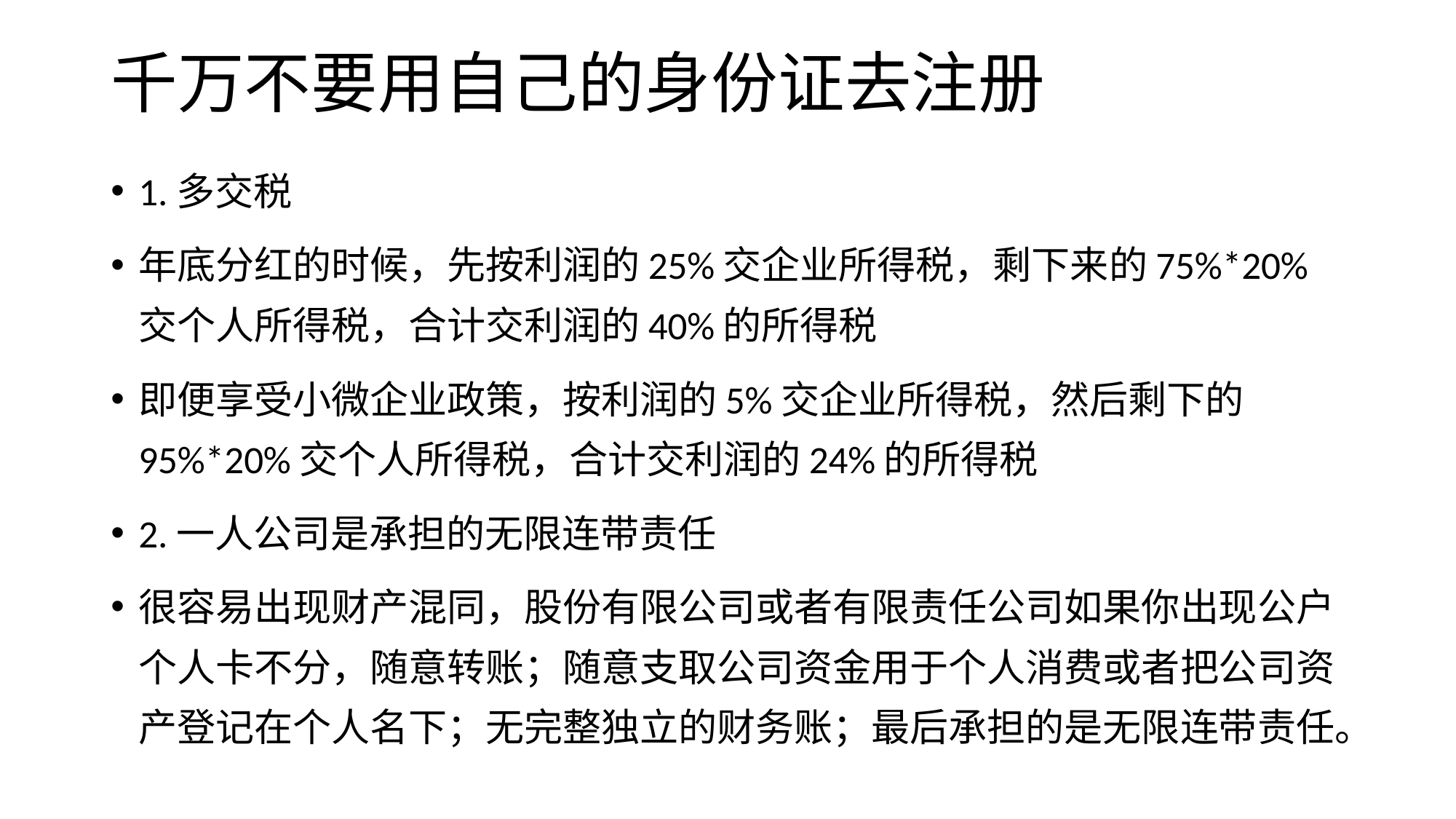

# 千万不要用自己的身份证去注册
1.多交税
年底分红的时候，先按利润的25%交企业所得税，剩下来的75%*20%交个人所得税，合计交利润的40%的所得税
即便享受小微企业政策，按利润的5%交企业所得税，然后剩下的95%*20%交个人所得税，合计交利润的24%的所得税
2.一人公司是承担的无限连带责任
很容易出现财产混同，股份有限公司或者有限责任公司如果你出现公户个人卡不分，随意转账；随意支取公司资金用于个人消费或者把公司资产登记在个人名下；无完整独立的财务账；最后承担的是无限连带责任。